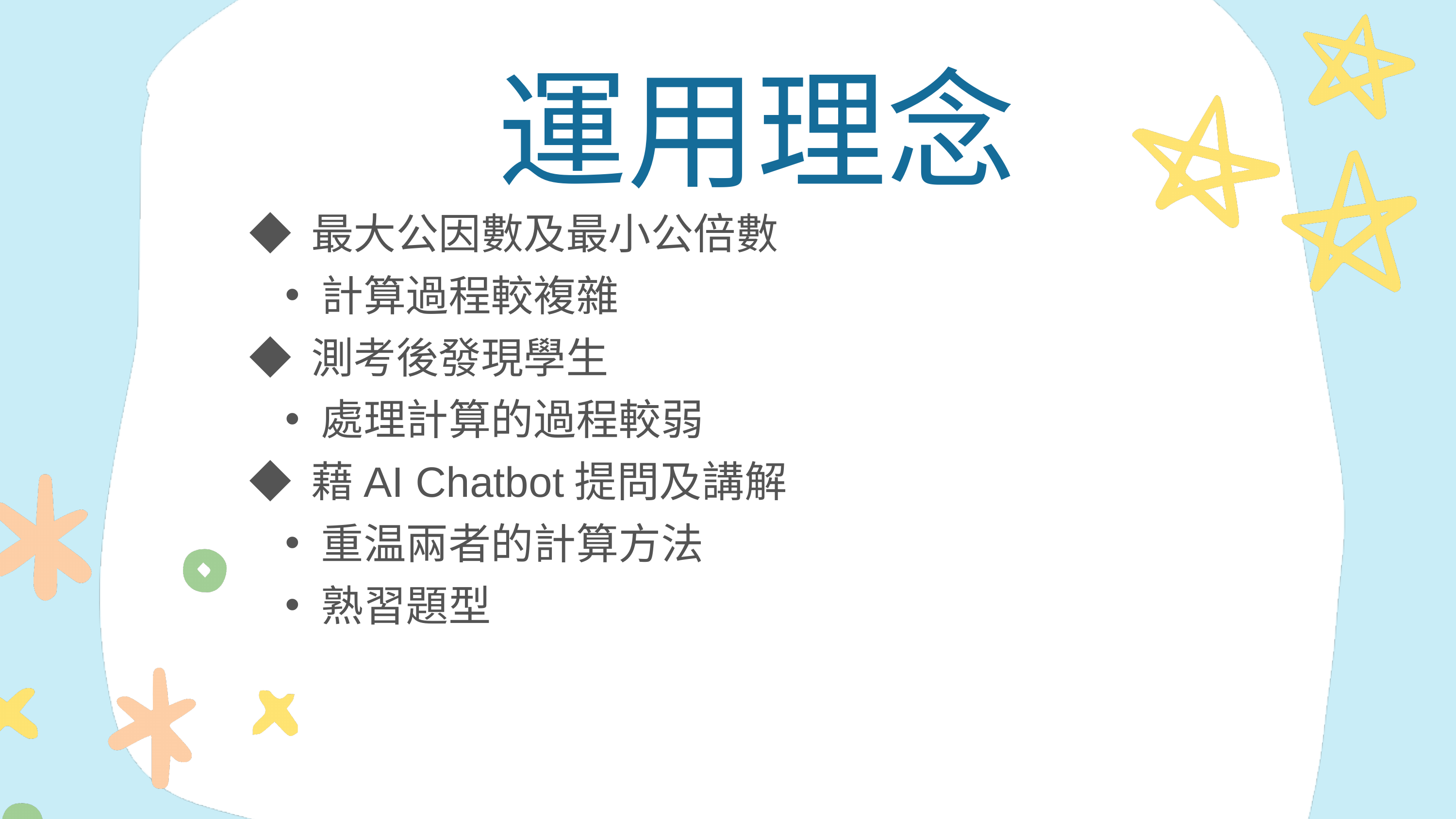

運用理念
◆ 最大公因數及最小公倍數
計算過程較複雜
◆ 測考後發現學生
處理計算的過程較弱
◆ 藉AI Chatbot提問及講解
重温兩者的計算方法
熟習題型